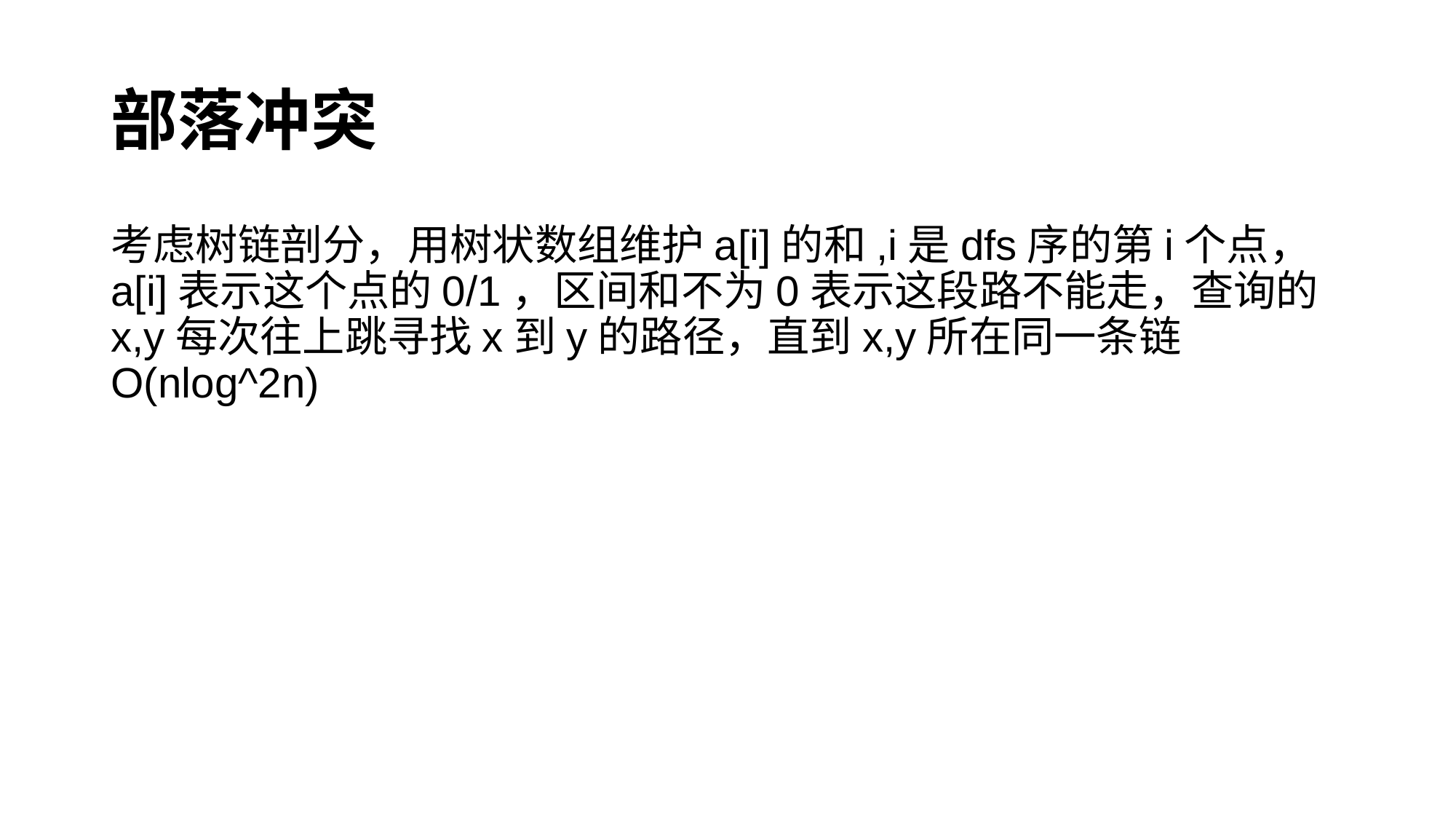

# 部落冲突
考虑树链剖分，用树状数组维护a[i]的和,i是dfs序的第i个点，a[i]表示这个点的0/1，区间和不为0表示这段路不能走，查询的x,y每次往上跳寻找x到y的路径，直到x,y所在同一条链           O(nlog^2n)